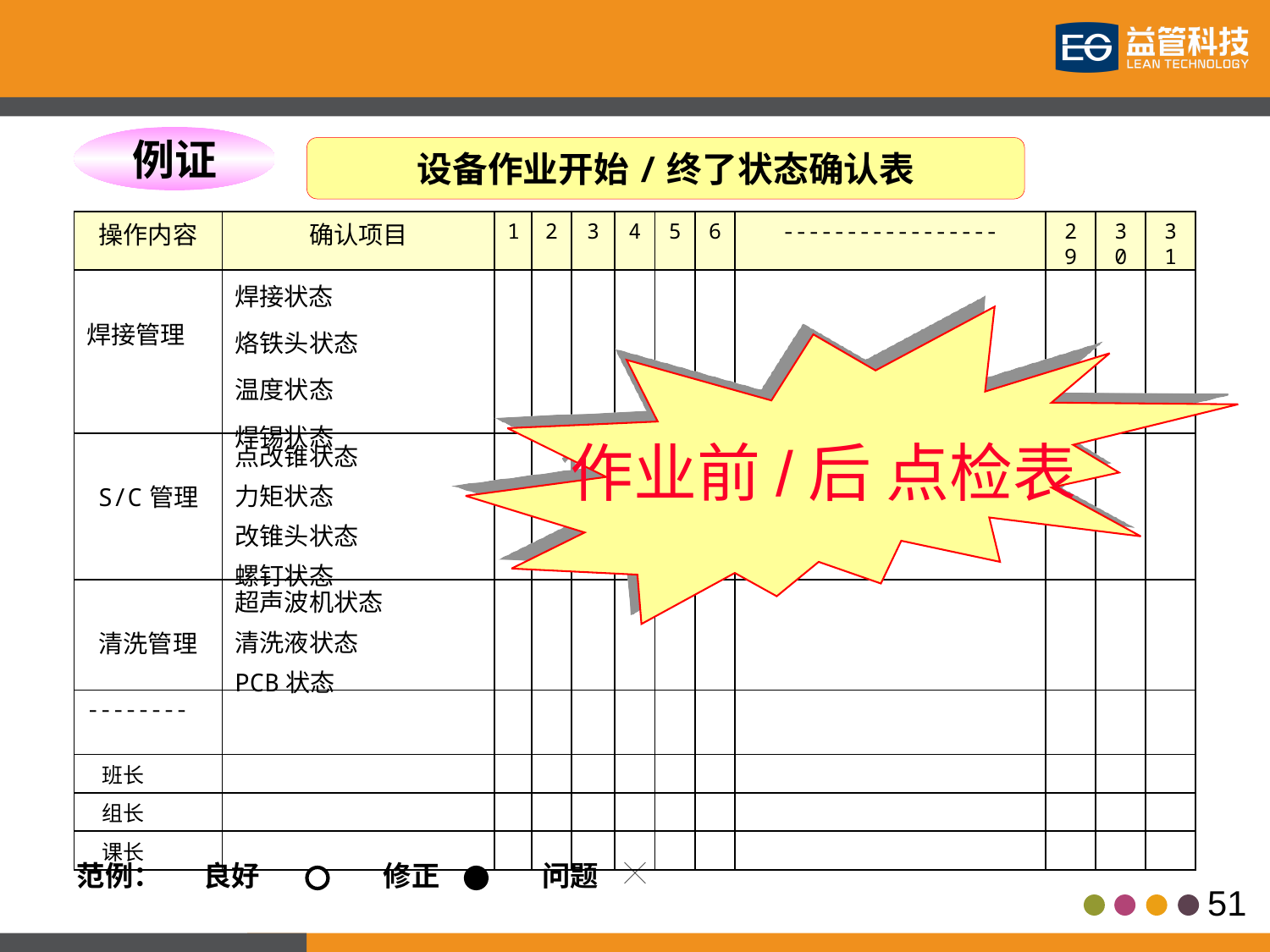

例证
设备作业开始/终了状态确认表
| 操作内容 | 确认项目 | 1 | 2 | 3 | 4 | 5 | 6 | ----------------- | 29 | 30 | 31 |
| --- | --- | --- | --- | --- | --- | --- | --- | --- | --- | --- | --- |
| 焊接管理 | 焊接状态 烙铁头状态 温度状态 焊锡状态 |  |  |  |  |  |  |  |  |  |  |
| S/C管理 | 点改锥状态 力矩状态 改锥头状态 螺钉状态 |  |  |  |  |  |  |  |  |  |  |
| 清洗管理 | 超声波机状态 清洗液状态 PCB状态 |  |  |  |  |  |  |  |  |  |  |
| -------- |  |  |  |  |  |  |  |  |  |  |  |
| 班长 |  |  |  |  |  |  |  |  |  |  |  |
| 组长 |  |  |  |  |  |  |  |  |  |  |  |
| 课长 |  |  |  |  |  |  |  |  |  |  |  |
作业前/后 点检表
范例：
良好
修正
问题